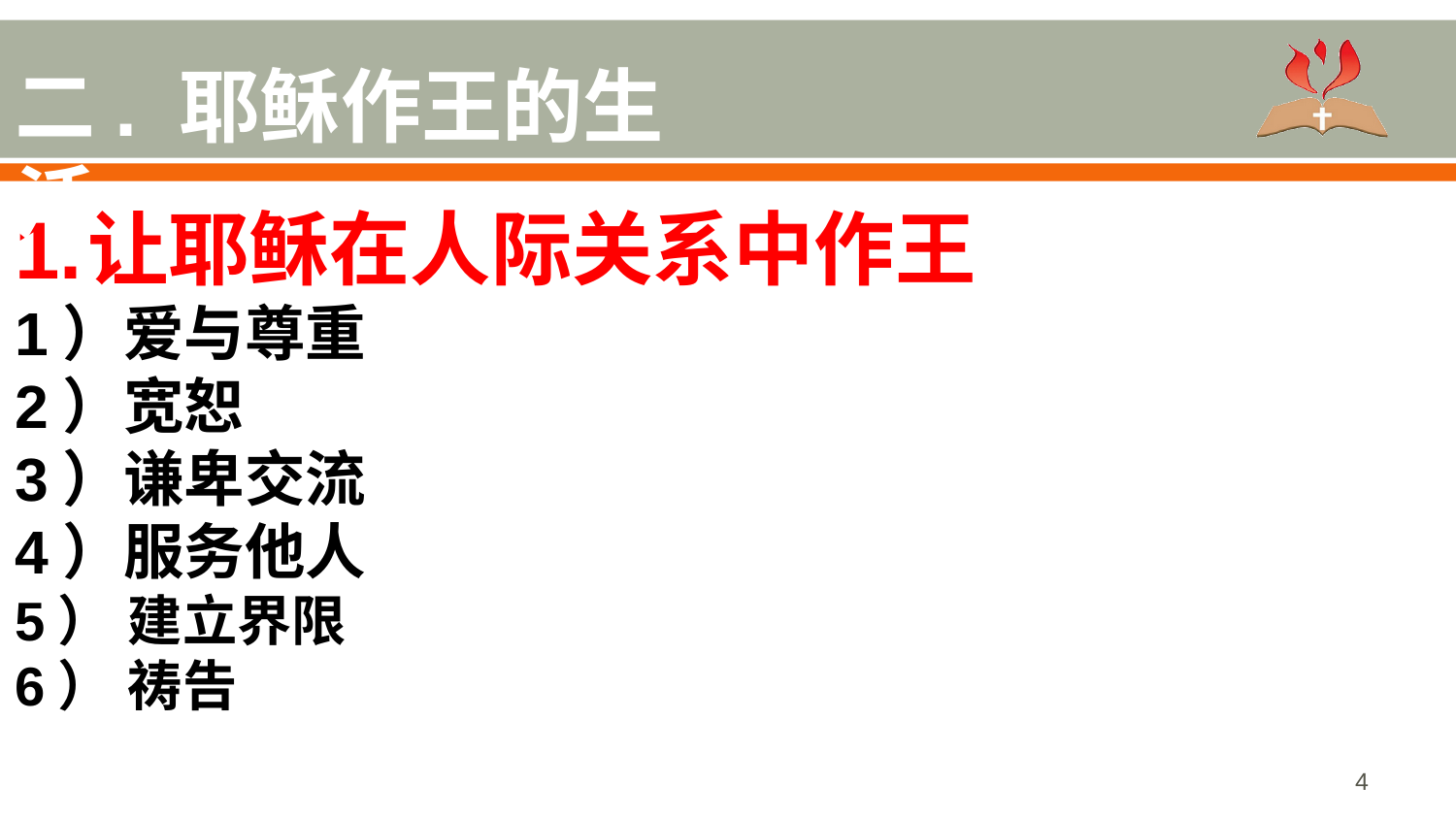

二. 耶稣作王的生活
让耶稣在人际关系中作王
1）爱与尊重
2）宽恕
3）谦卑交流
4）服务他人
5） 建立界限
6） 祷告
4